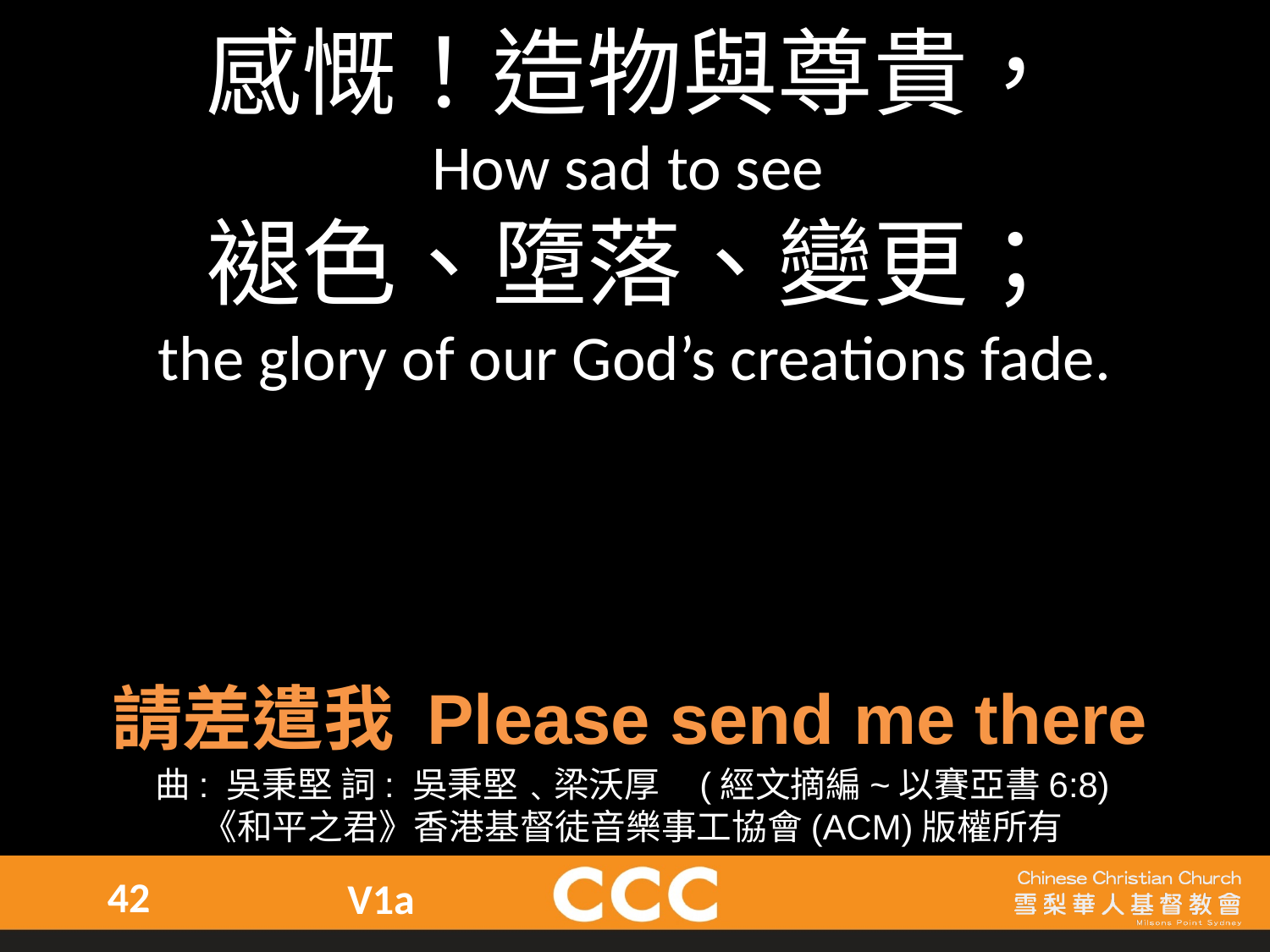

感慨！造物與尊貴，
How sad to see
褪色、墮落、變更；
the glory of our God’s creations fade.
請差遣我 Please send me there
曲: 吳秉堅 詞: 吳秉堅﹑梁沃厚    (經文摘編~以賽亞書6:8)
《和平之君》香港基督徒音樂事工協會(ACM)版權所有
42
V1a